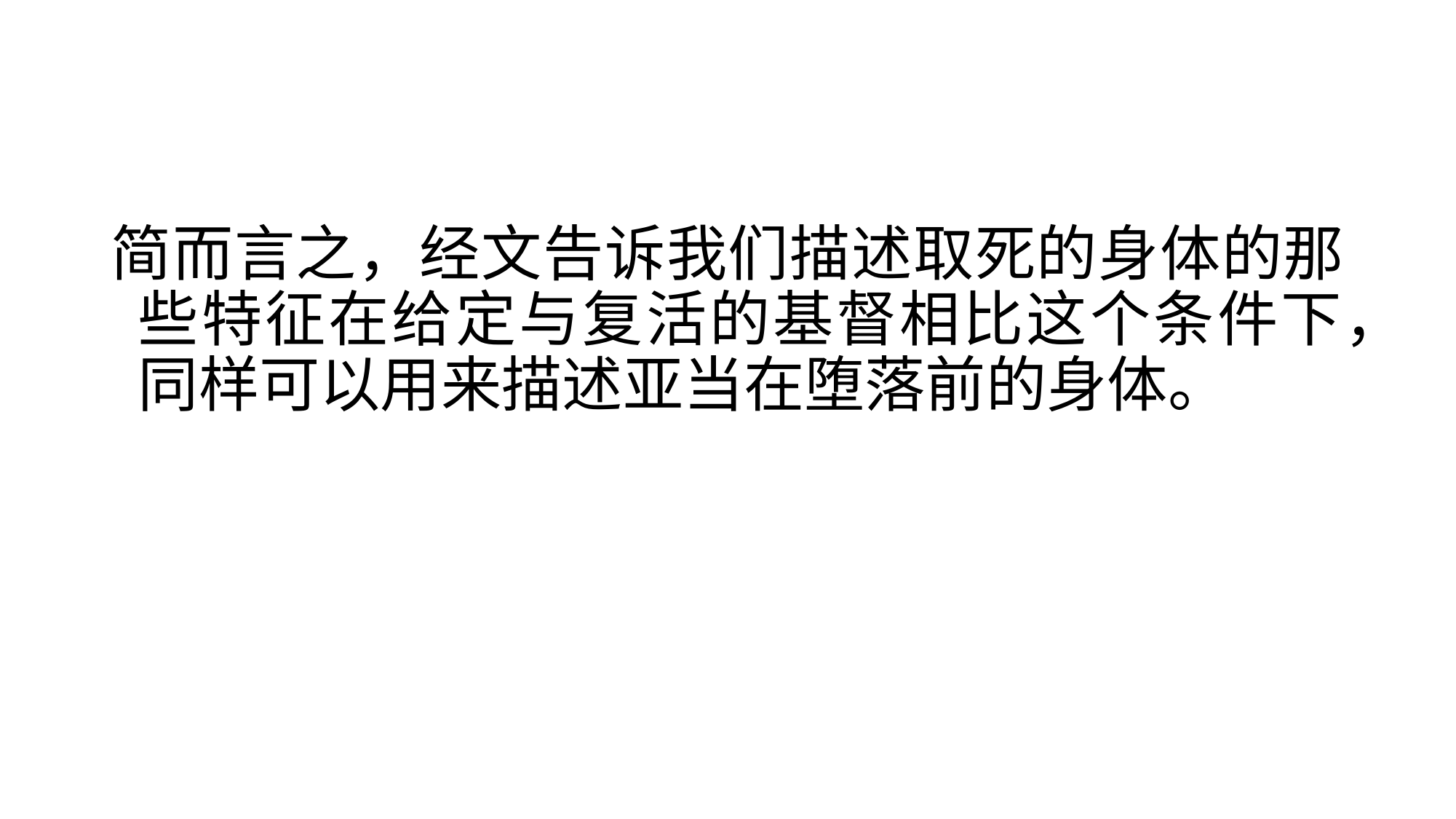

#
简而言之，经文告诉我们描述取死的身体的那些特征在给定与复活的基督相比这个条件下，同样可以用来描述亚当在堕落前的身体。